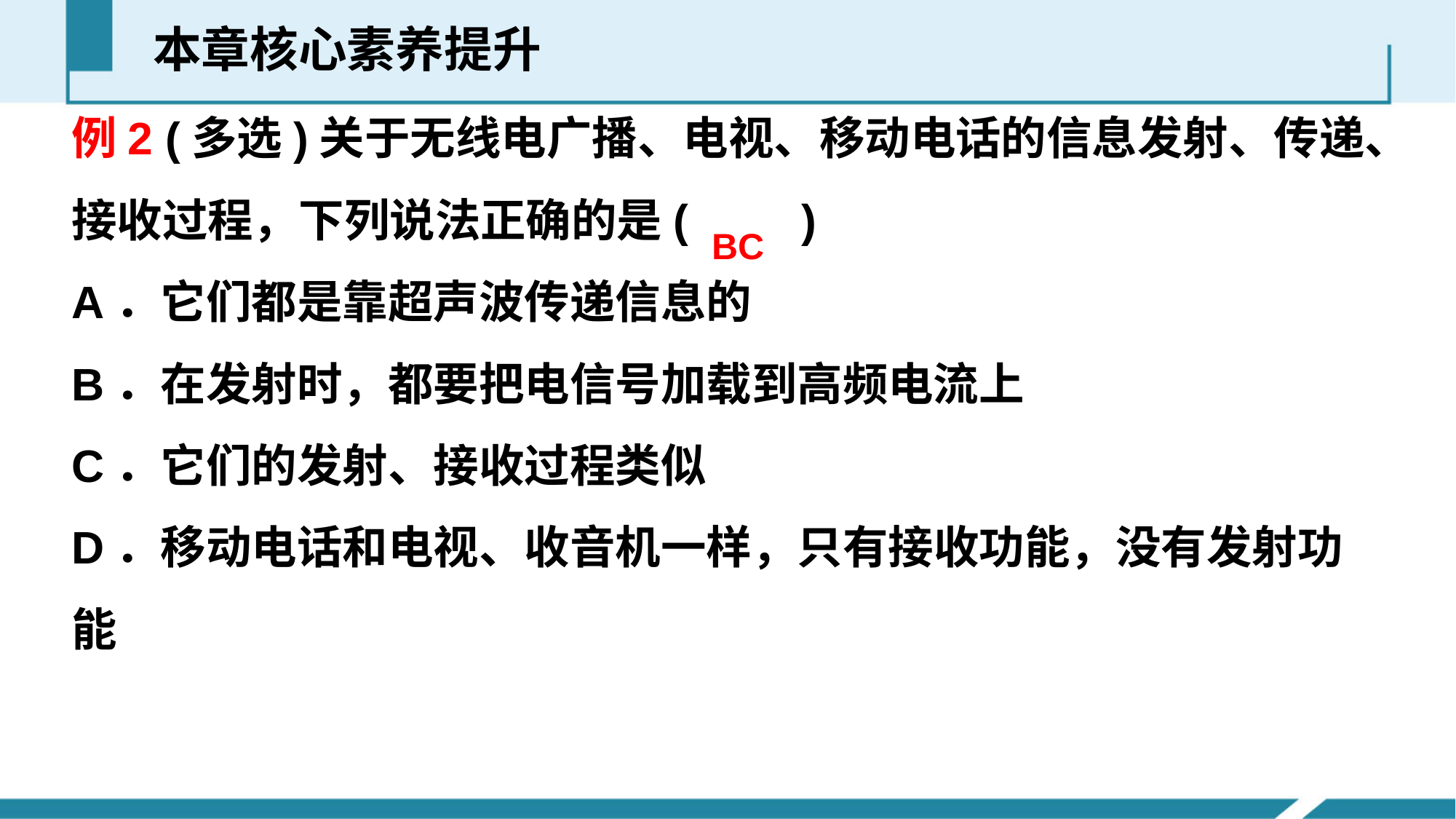

本章核心素养提升
例2 (多选)关于无线电广播、电视、移动电话的信息发射、传递、接收过程，下列说法正确的是(　　)
A．它们都是靠超声波传递信息的
B．在发射时，都要把电信号加载到高频电流上
C．它们的发射、接收过程类似
D．移动电话和电视、收音机一样，只有接收功能，没有发射功能
BC